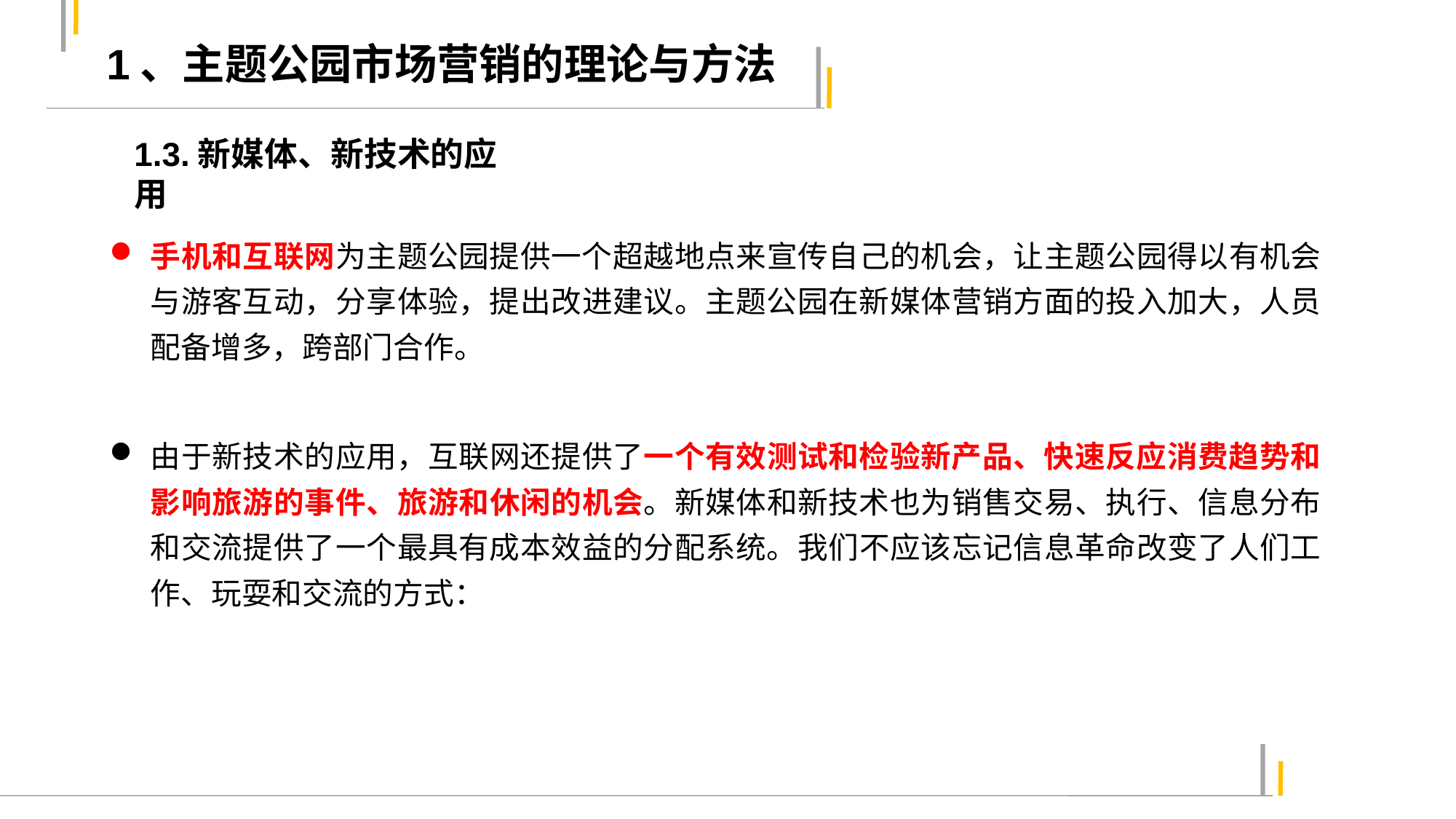

1、主题公园市场营销的理论与方法

1.3.新媒体、新技术的应用
手机和互联网为主题公园提供一个超越地点来宣传自己的机会，让主题公园得以有机会与游客互动，分享体验，提出改进建议。主题公园在新媒体营销方面的投入加大，人员配备增多，跨部门合作。

由于新技术的应用，互联网还提供了一个有效测试和检验新产品、快速反应消费趋势和影响旅游的事件、旅游和休闲的机会。新媒体和新技术也为销售交易、执行、信息分布和交流提供了一个最具有成本效益的分配系统。我们不应该忘记信息革命改变了人们工作、玩耍和交流的方式：